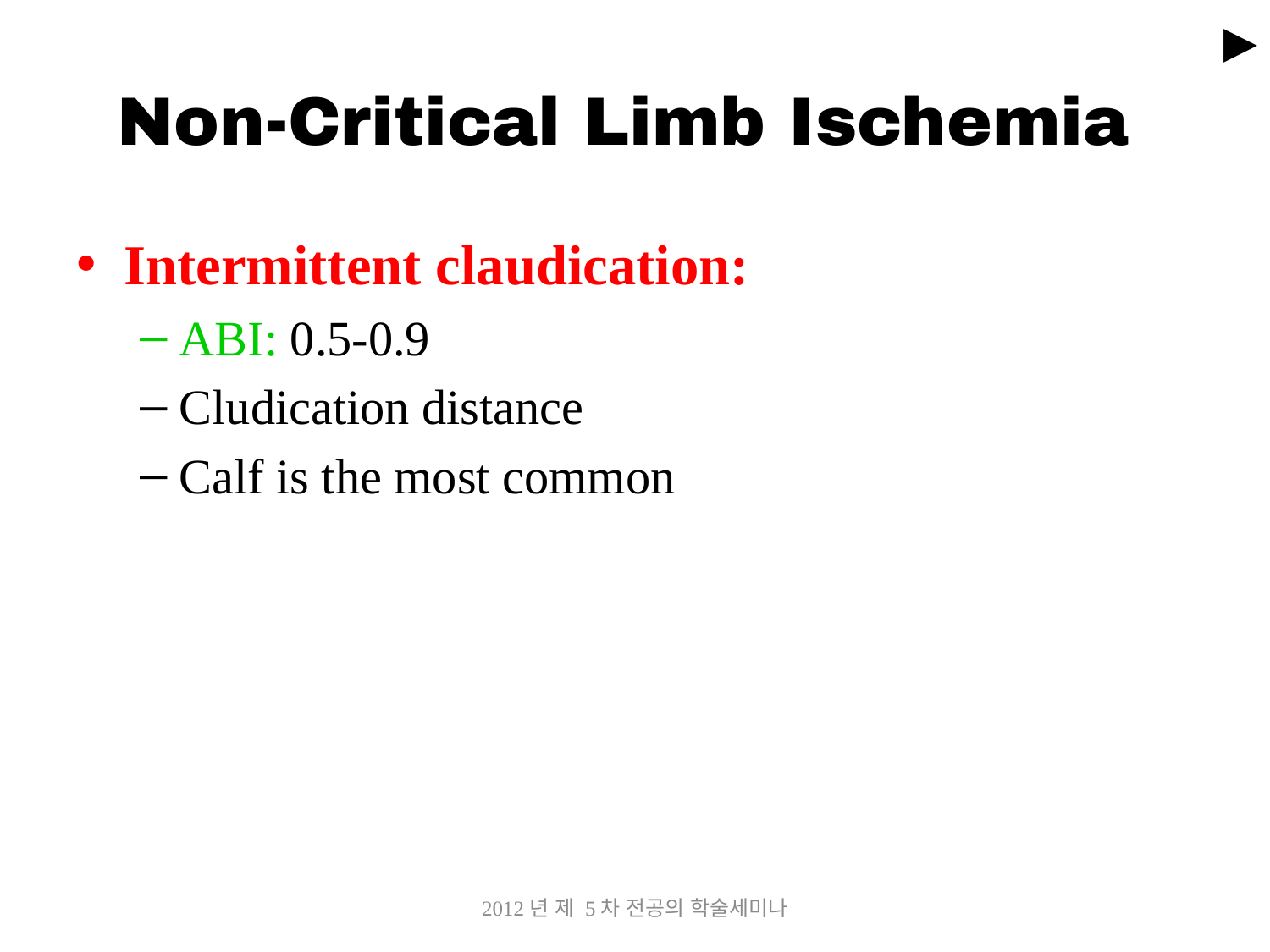

►
# Non-Critical Limb Ischemia
Intermittent claudication:
ABI: 0.5-0.9
Cludication distance
Calf is the most common

2012년 제 5차 전공의 학술세미나